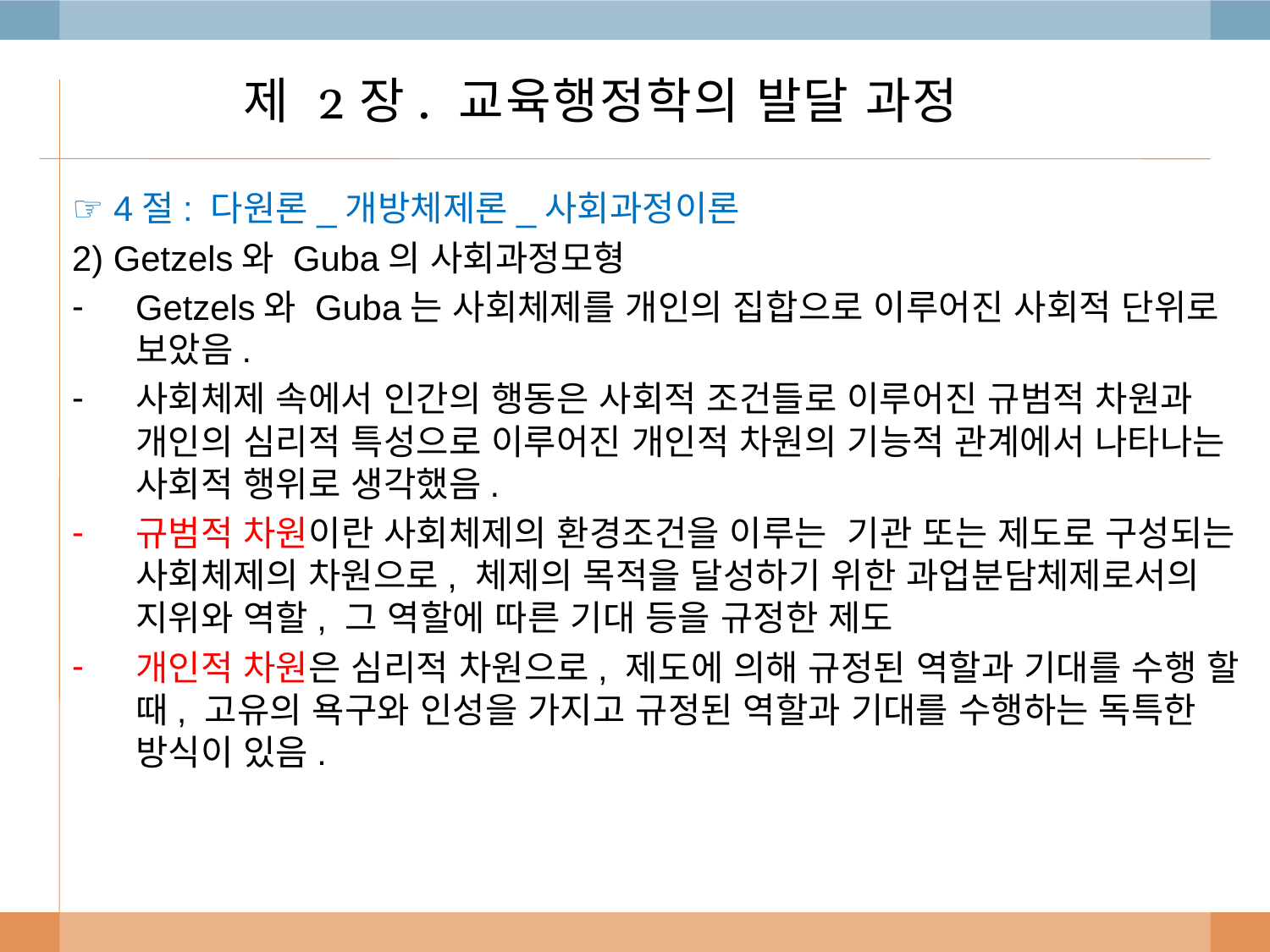

# 제 2장. 교육행정학의 발달 과정
☞ 4절: 다원론_개방체제론_사회과정이론
2) Getzels와 Guba의 사회과정모형
Getzels와 Guba는 사회체제를 개인의 집합으로 이루어진 사회적 단위로 보았음.
사회체제 속에서 인간의 행동은 사회적 조건들로 이루어진 규범적 차원과  개인의 심리적 특성으로 이루어진 개인적 차원의 기능적 관계에서 나타나는 사회적 행위로 생각했음.
규범적 차원이란 사회체제의 환경조건을 이루는  기관 또는 제도로 구성되는 사회체제의 차원으로, 체제의 목적을 달성하기 위한 과업분담체제로서의 지위와 역할, 그 역할에 따른 기대 등을 규정한 제도
개인적 차원은 심리적 차원으로, 제도에 의해 규정된 역할과 기대를 수행 할 때, 고유의 욕구와 인성을 가지고 규정된 역할과 기대를 수행하는 독특한 방식이 있음.